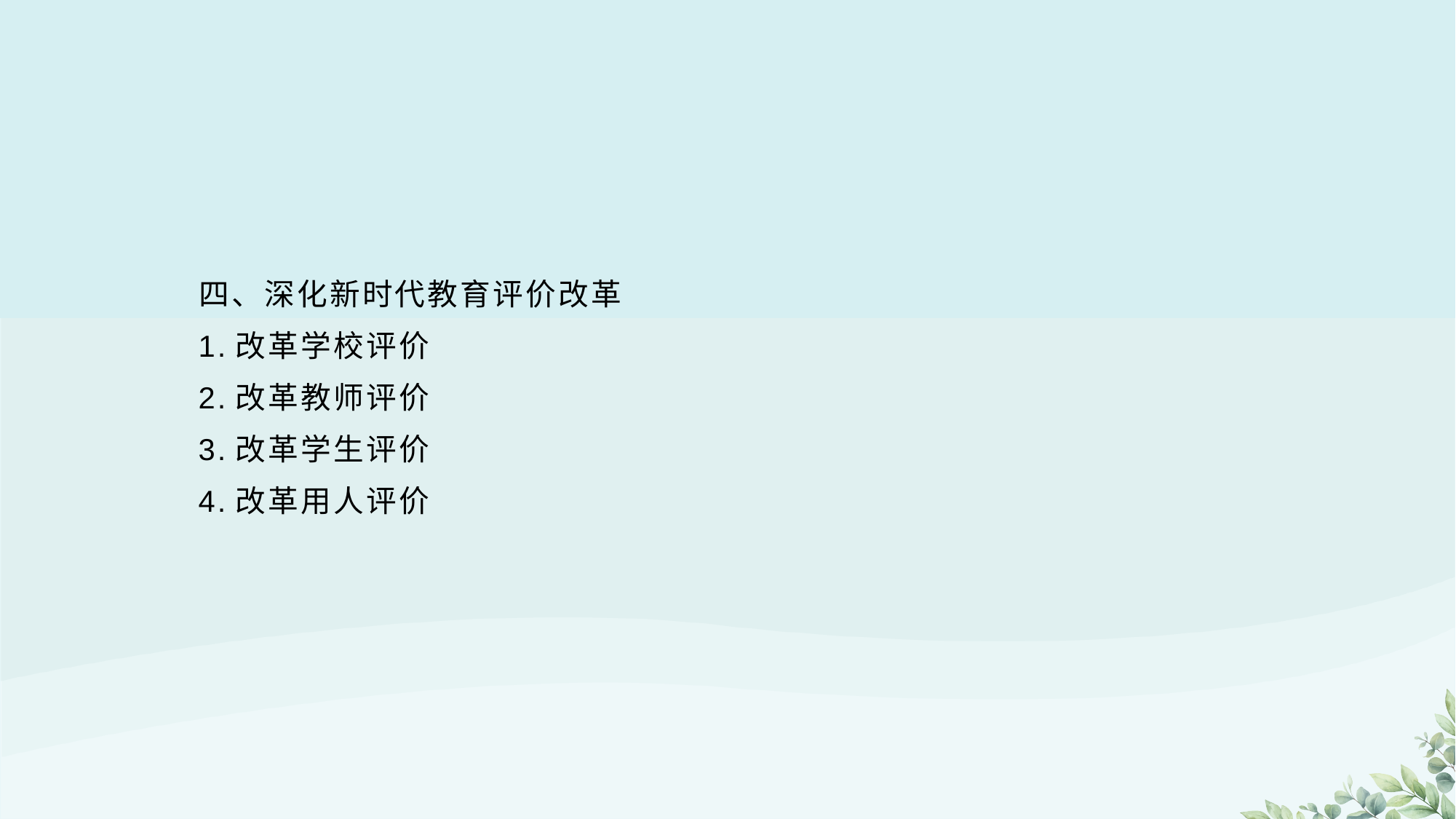

四、深化新时代教育评价改革
    1.改革学校评价
    2.改革教师评价
    3.改革学生评价
    4.改革用人评价